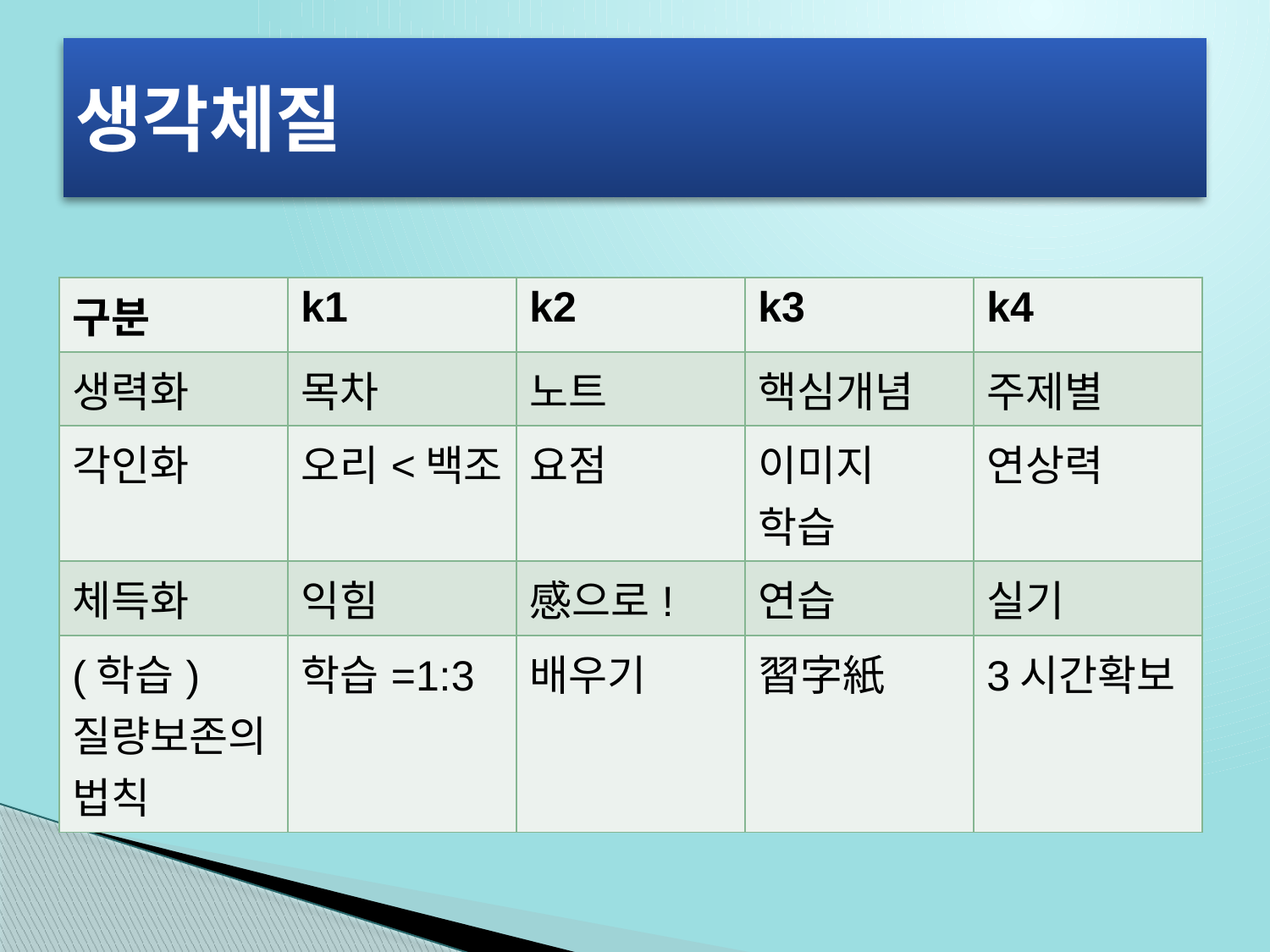

# 생각체질
| 구분 | k1 | k2 | k3 | k4 |
| --- | --- | --- | --- | --- |
| 생력화 | 목차 | 노트 | 핵심개념 | 주제별 |
| 각인화 | 오리<백조 | 요점 | 이미지 학습 | 연상력 |
| 체득화 | 익힘 | 感으로! | 연습 | 실기 |
| (학습)질량보존의 법칙 | 학습=1:3 | 배우기 | 習字紙 | 3시간확보 |